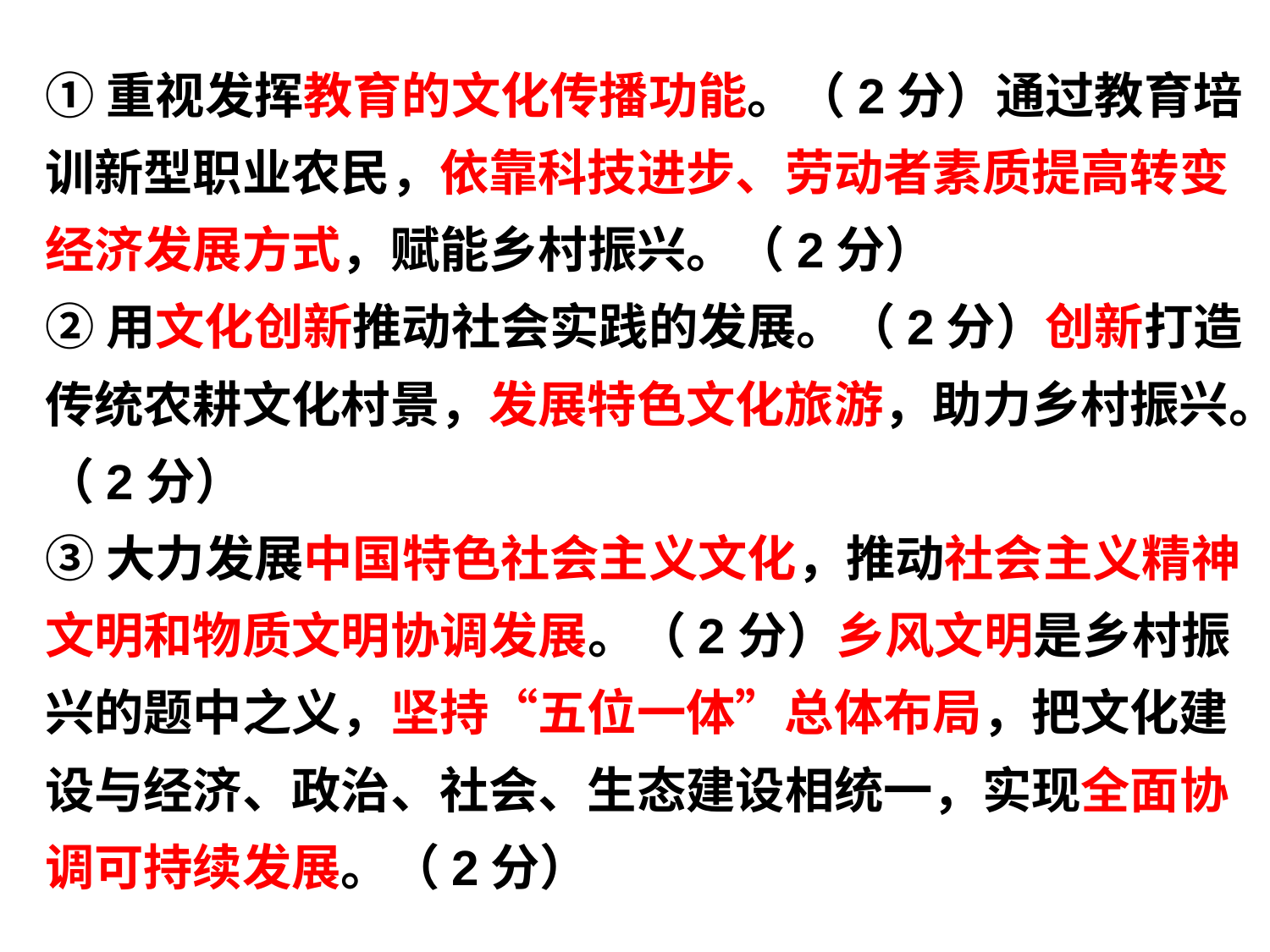

①重视发挥教育的文化传播功能。（2分）通过教育培训新型职业农民，依靠科技进步、劳动者素质提高转变经济发展方式，赋能乡村振兴。（2分）
②用文化创新推动社会实践的发展。（2分）创新打造传统农耕文化村景，发展特色文化旅游，助力乡村振兴。（2分）
③大力发展中国特色社会主义文化，推动社会主义精神文明和物质文明协调发展。（2分）乡风文明是乡村振兴的题中之义，坚持“五位一体”总体布局，把文化建设与经济、政治、社会、生态建设相统一，实现全面协调可持续发展。（2分）